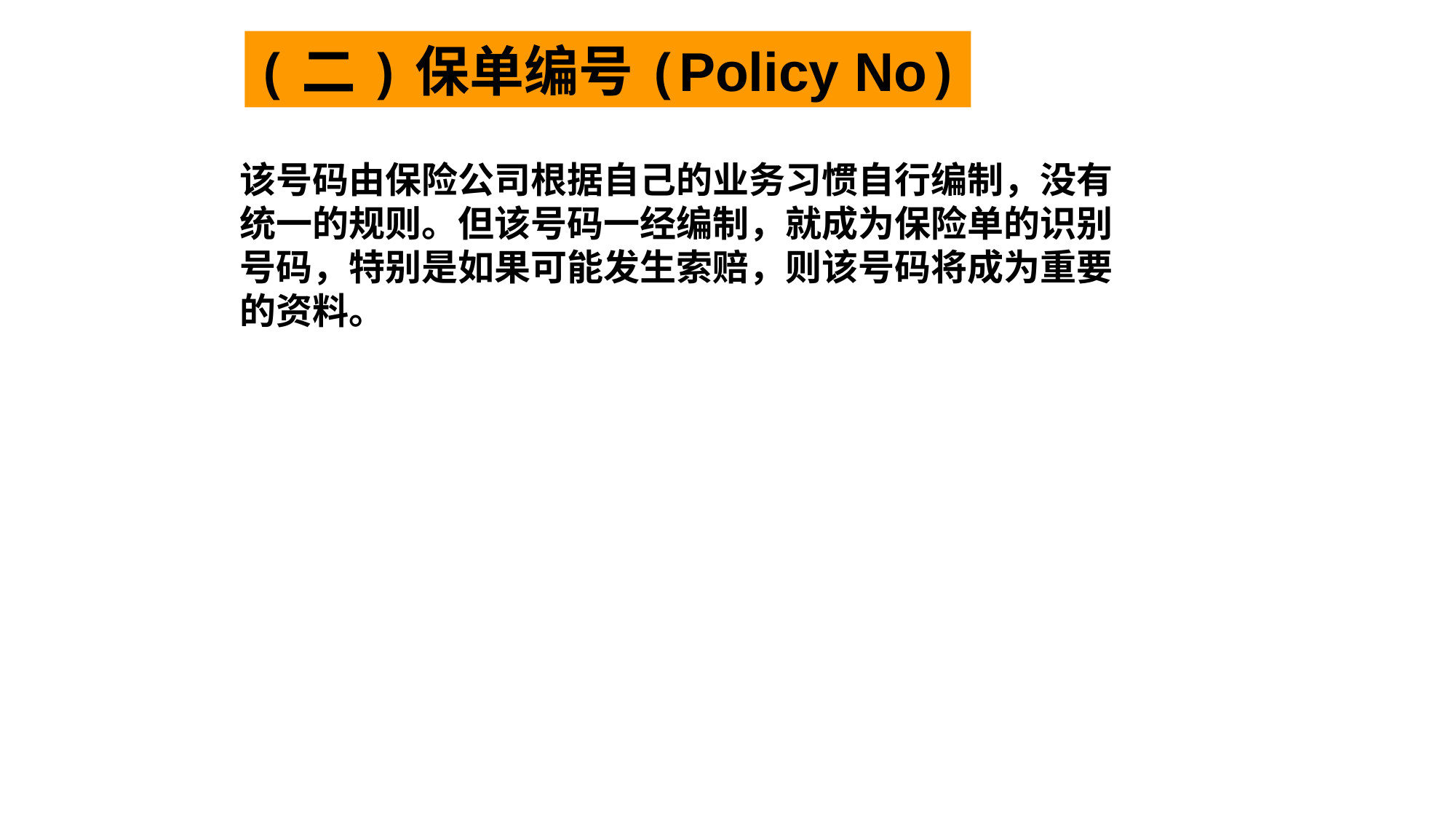

(二)保单编号(Policy No)
该号码由保险公司根据自己的业务习惯自行编制，没有统一的规则。但该号码一经编制，就成为保险单的识别号码，特别是如果可能发生索赔，则该号码将成为重要的资料。